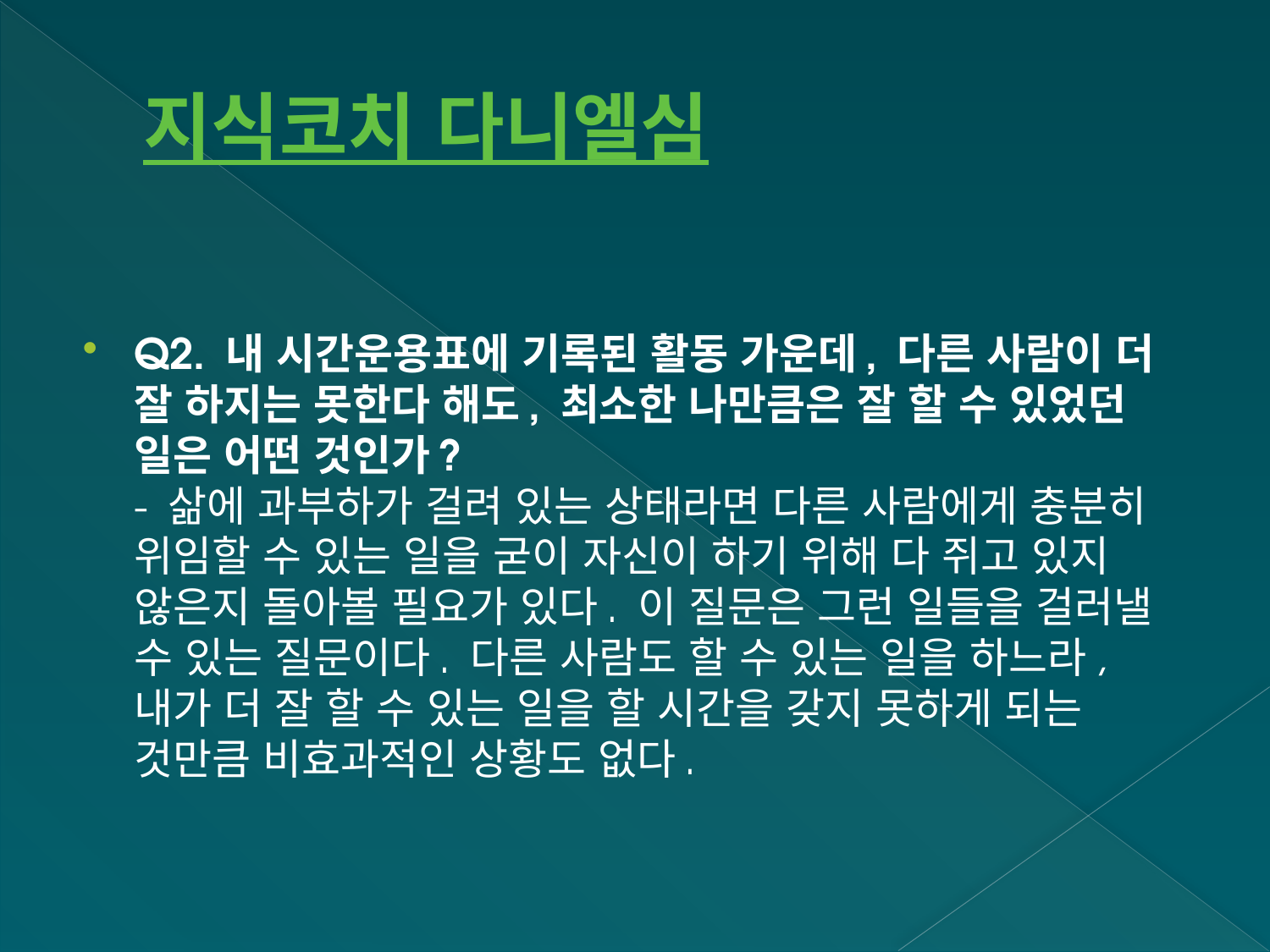

# 지식코치 다니엘심

Q2. 내 시간운용표에 기록된 활동 가운데, 다른 사람이 더 잘 하지는 못한다 해도, 최소한 나만큼은 잘 할 수 있었던 일은 어떤 것인가?
- 삶에 과부하가 걸려 있는 상태라면 다른 사람에게 충분히 위임할 수 있는 일을 굳이 자신이 하기 위해 다 쥐고 있지 않은지 돌아볼 필요가 있다. 이 질문은 그런 일들을 걸러낼 수 있는 질문이다. 다른 사람도 할 수 있는 일을 하느라, 내가 더 잘 할 수 있는 일을 할 시간을 갖지 못하게 되는 것만큼 비효과적인 상황도 없다.